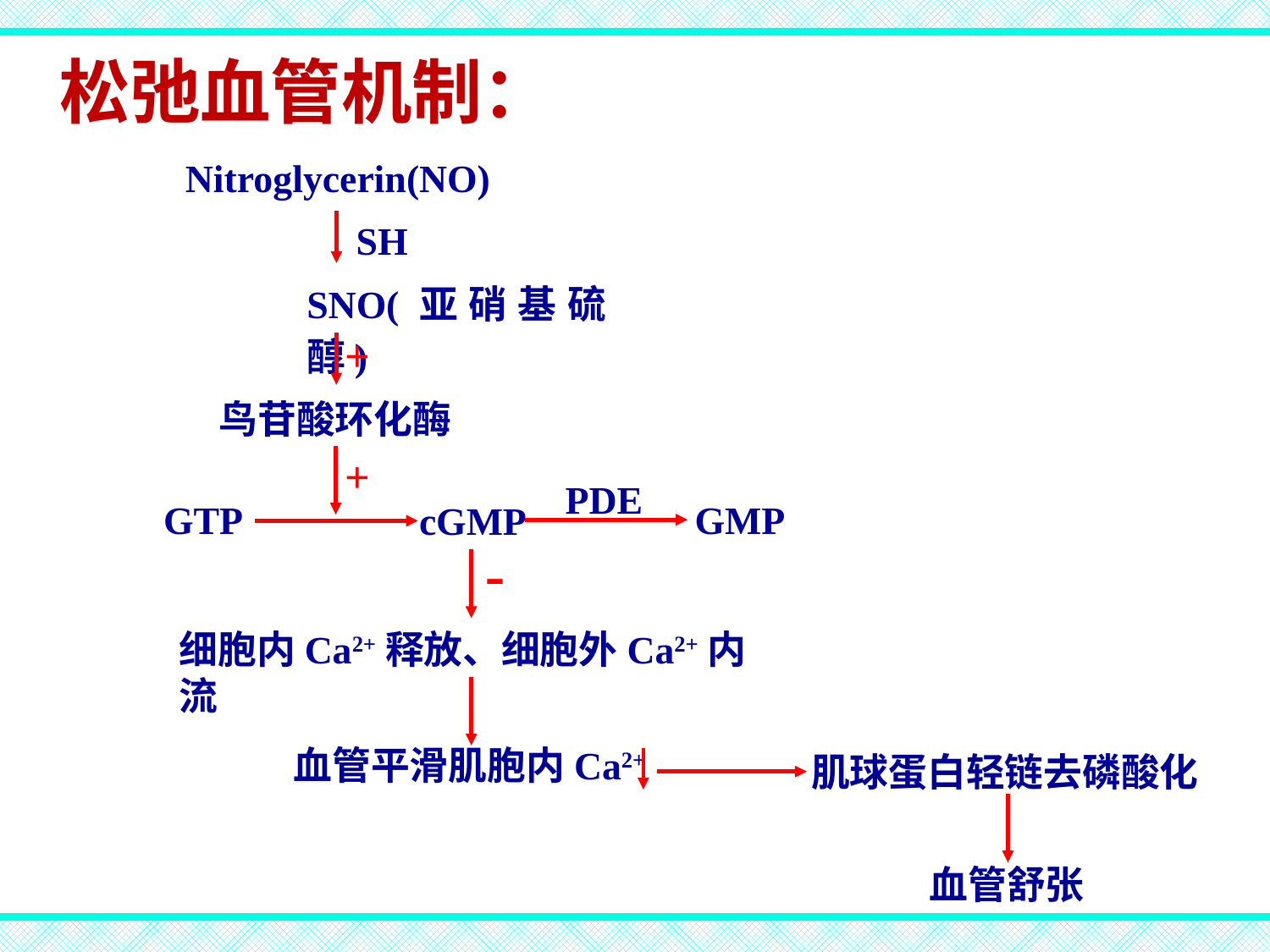

松弛血管机制：
Nitroglycerin(NO)
SH
SNO(亚硝基硫醇)
+
鸟苷酸环化酶
+
PDE
GTP
GMP
cGMP
-
细胞内Ca2+释放、细胞外Ca2+内流
血管平滑肌胞内Ca2+
肌球蛋白轻链去磷酸化
血管舒张